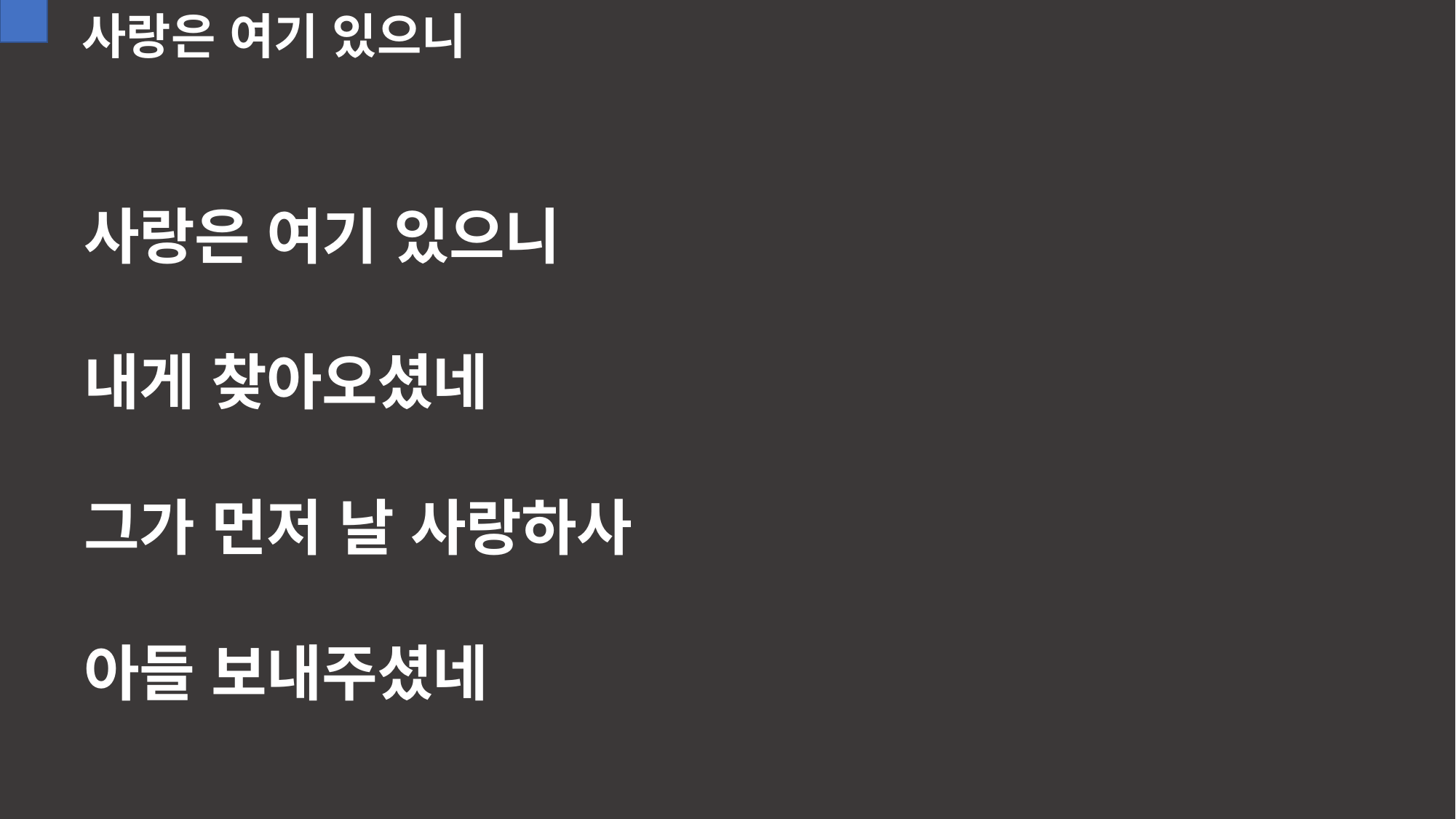

사랑은 여기 있으니

사랑은 여기 있으니
내게 찾아오셨네
그가 먼저 날 사랑하사
아들 보내주셨네